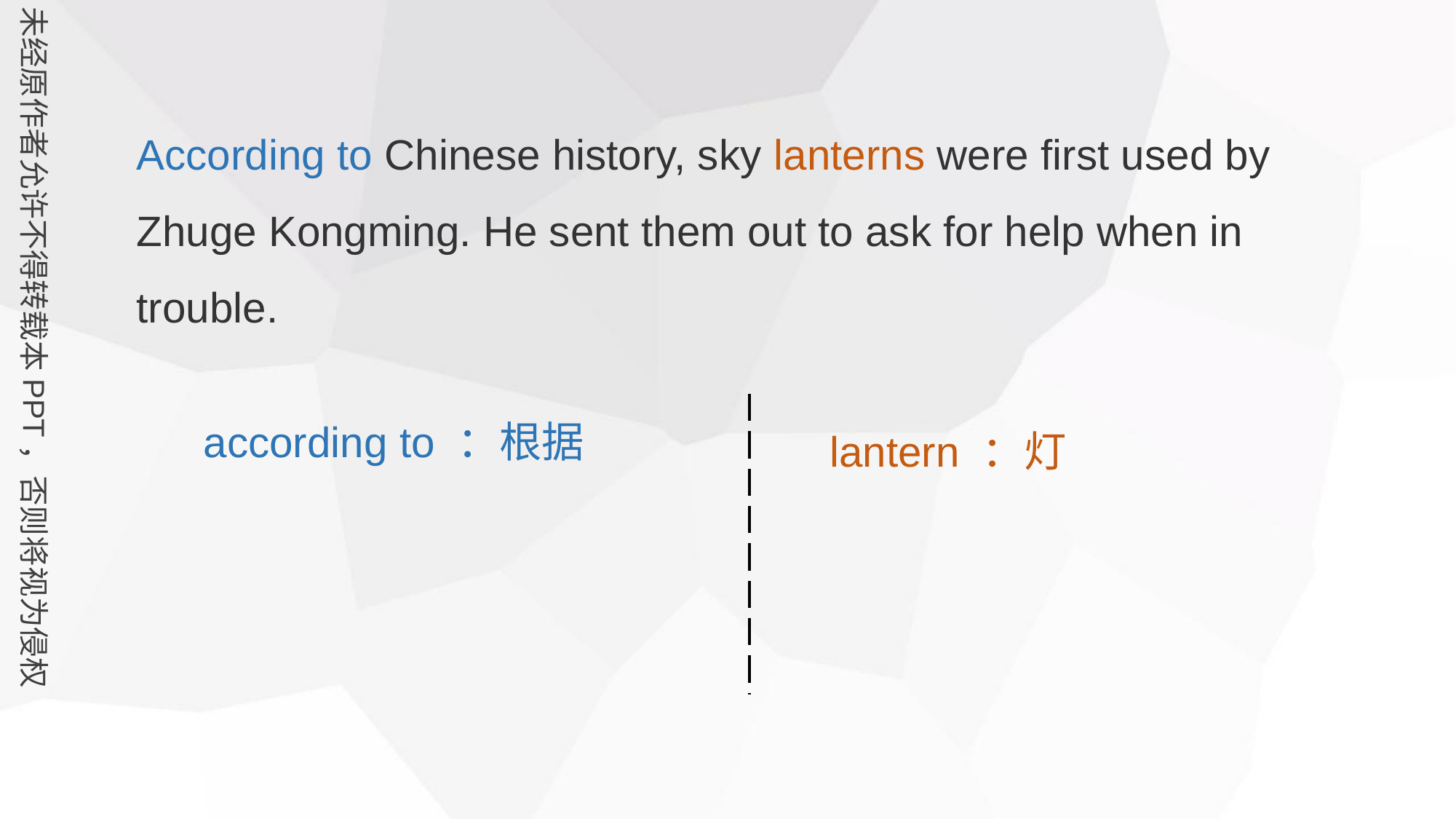

According to Chinese history, sky lanterns were first used by Zhuge Kongming. He sent them out to ask for help when in trouble.
lantern ：灯
according to ：根据